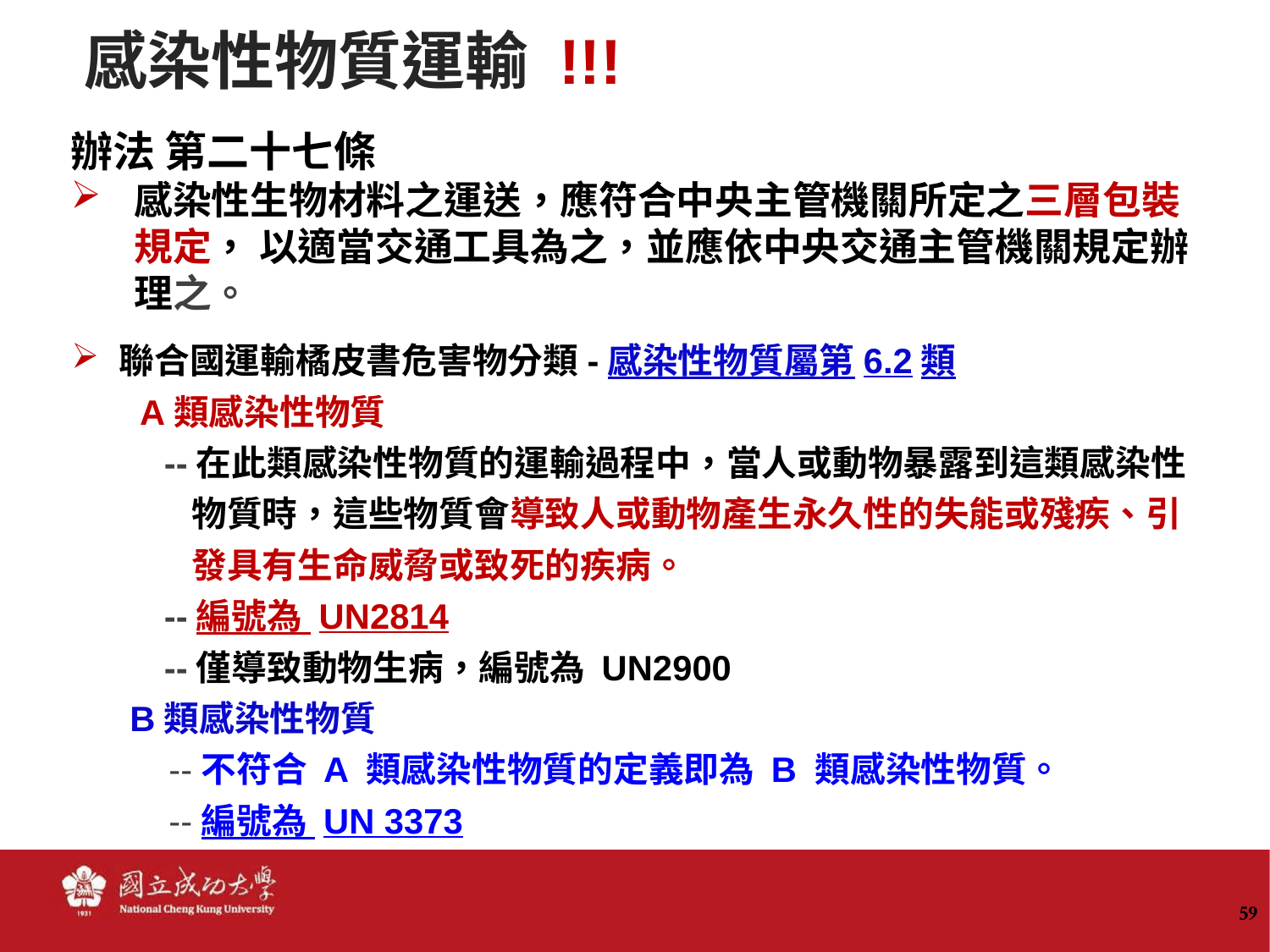

# 感染性物質運輸 !!!
辦法 第二十七條
感染性生物材料之運送，應符合中央主管機關所定之三層包裝規定， 以適當交通工具為之，並應依中央交通主管機關規定辦理之。
聯合國運輸橘皮書危害物分類-感染性物質屬第6.2類
       A類感染性物質
   --在此類感染性物質的運輸過程中，當人或動物暴露到這類感染性
      物質時，這些物質會導致人或動物產生永久性的失能或殘疾、引
      發具有生命威脅或致死的疾病。
   --編號為 UN2814
   --僅導致動物生病，編號為 UN2900
      B類感染性物質
          --不符合 A 類感染性物質的定義即為 B 類感染性物質。
          --編號為 UN 3373
59